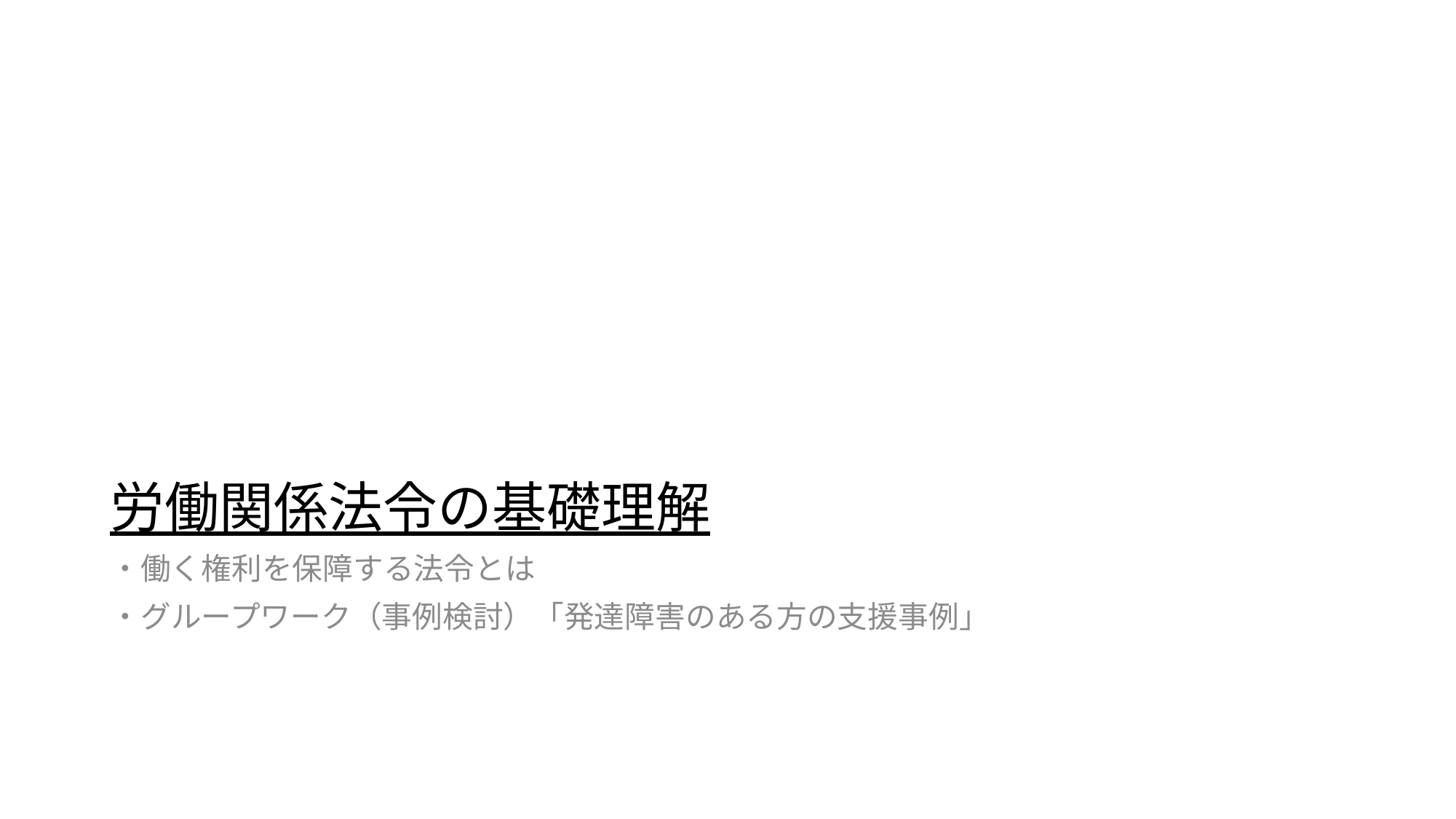

# 労働関係法令の基礎理解
・働く権利を保障する法令とは
・グループワーク（事例検討）「発達障害のある方の支援事例」